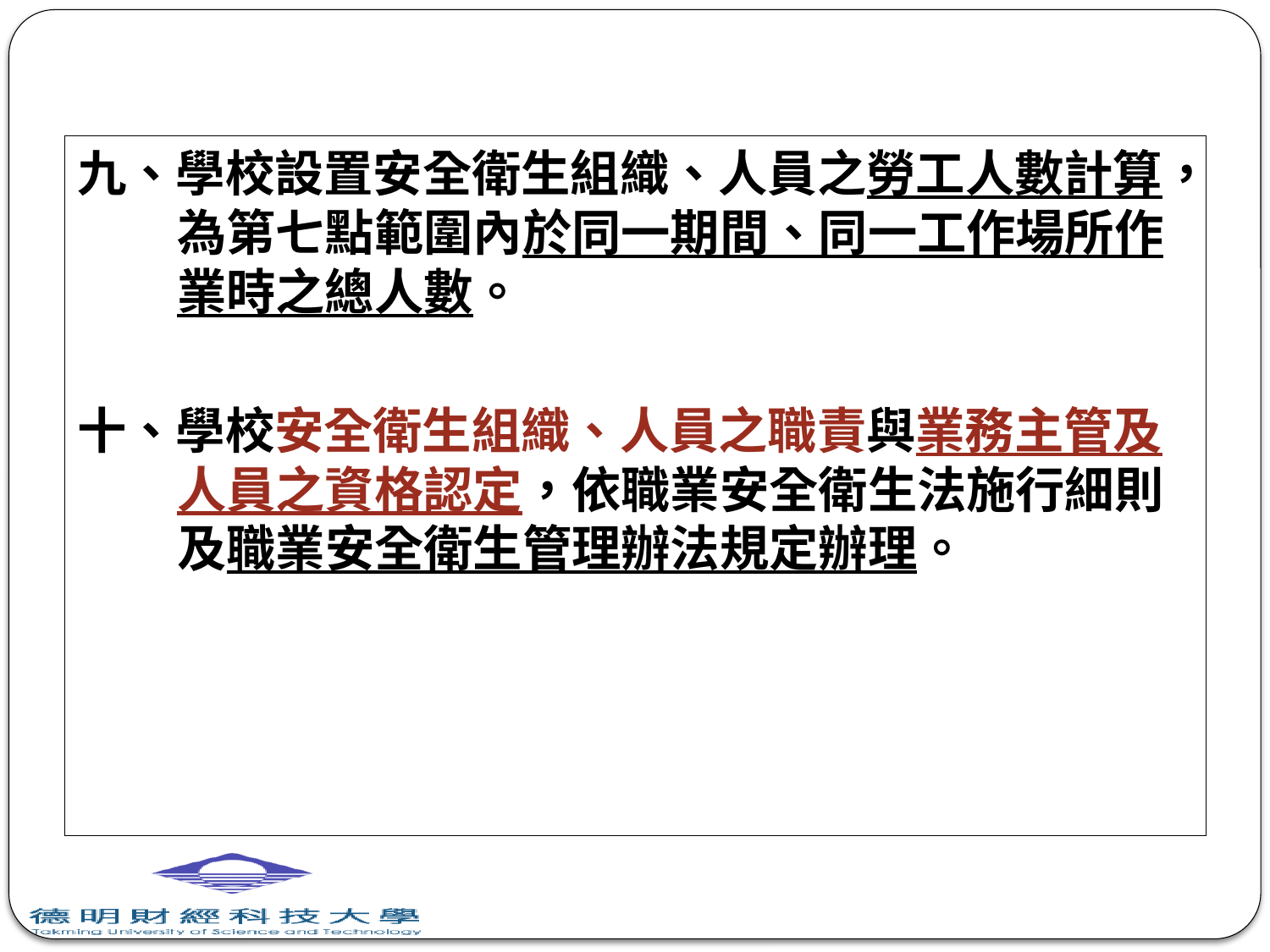

九、學校設置安全衛生組織、人員之勞工人數計算，為第七點範圍內於同一期間、同一工作場所作業時之總人數。

十、學校安全衛生組織、人員之職責與業務主管及人員之資格認定，依職業安全衛生法施行細則及職業安全衛生管理辦法規定辦理。